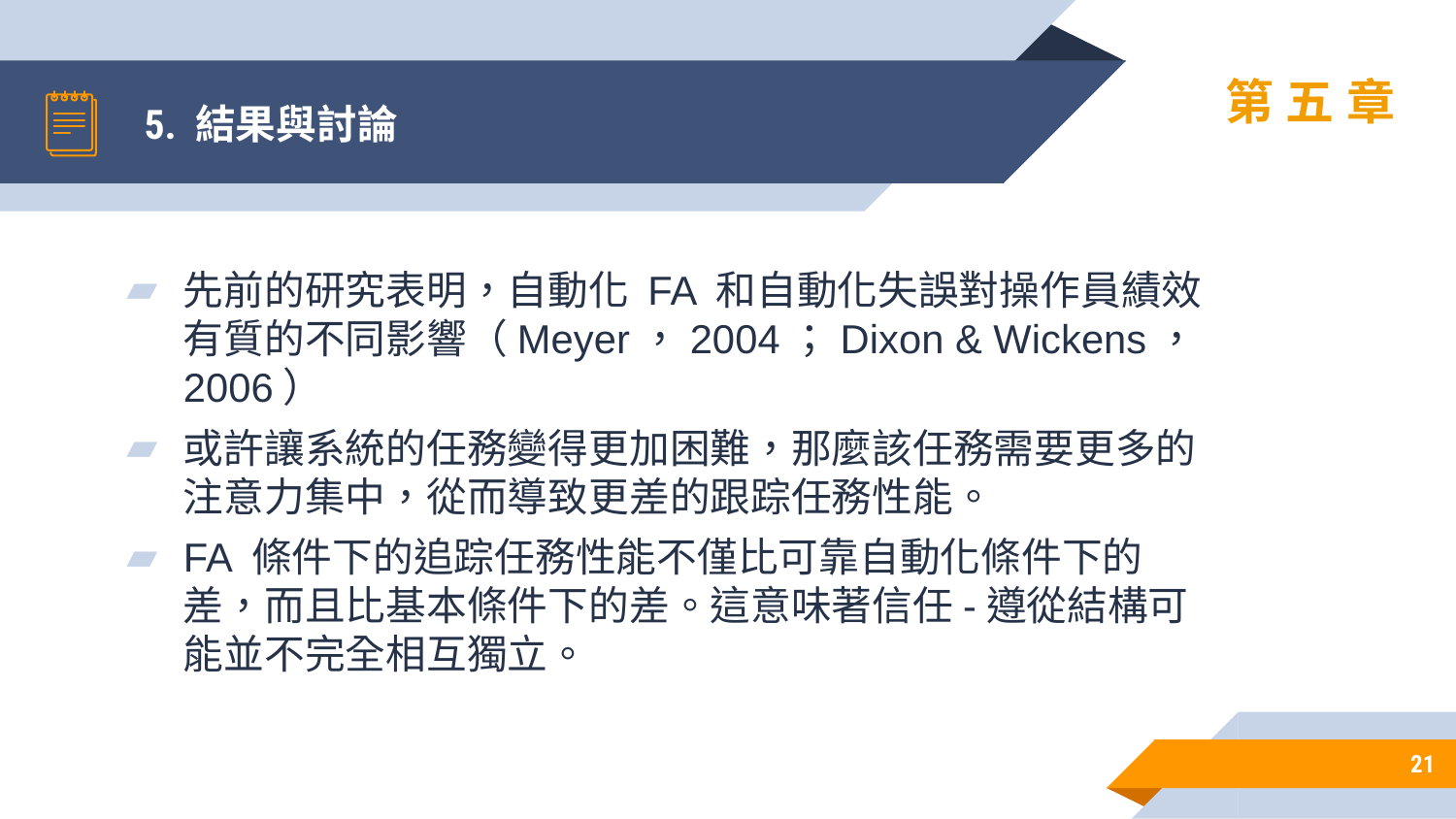

# 5. 結果與討論
第五章

先前的研究表明，自動化 FA 和自動化失誤對操作員績效有質的不同影響（Meyer，2004；Dixon & Wickens，2006）
或許讓系統的任務變得更加困難，那麼該任務需要更多的注意力集中，從而導致更差的跟踪任務性能。
FA 條件下的追踪任務性能不僅比可靠自動化條件下的差，而且比基本條件下的差。這意味著信任-遵從結構可能並不完全相互獨立。
21